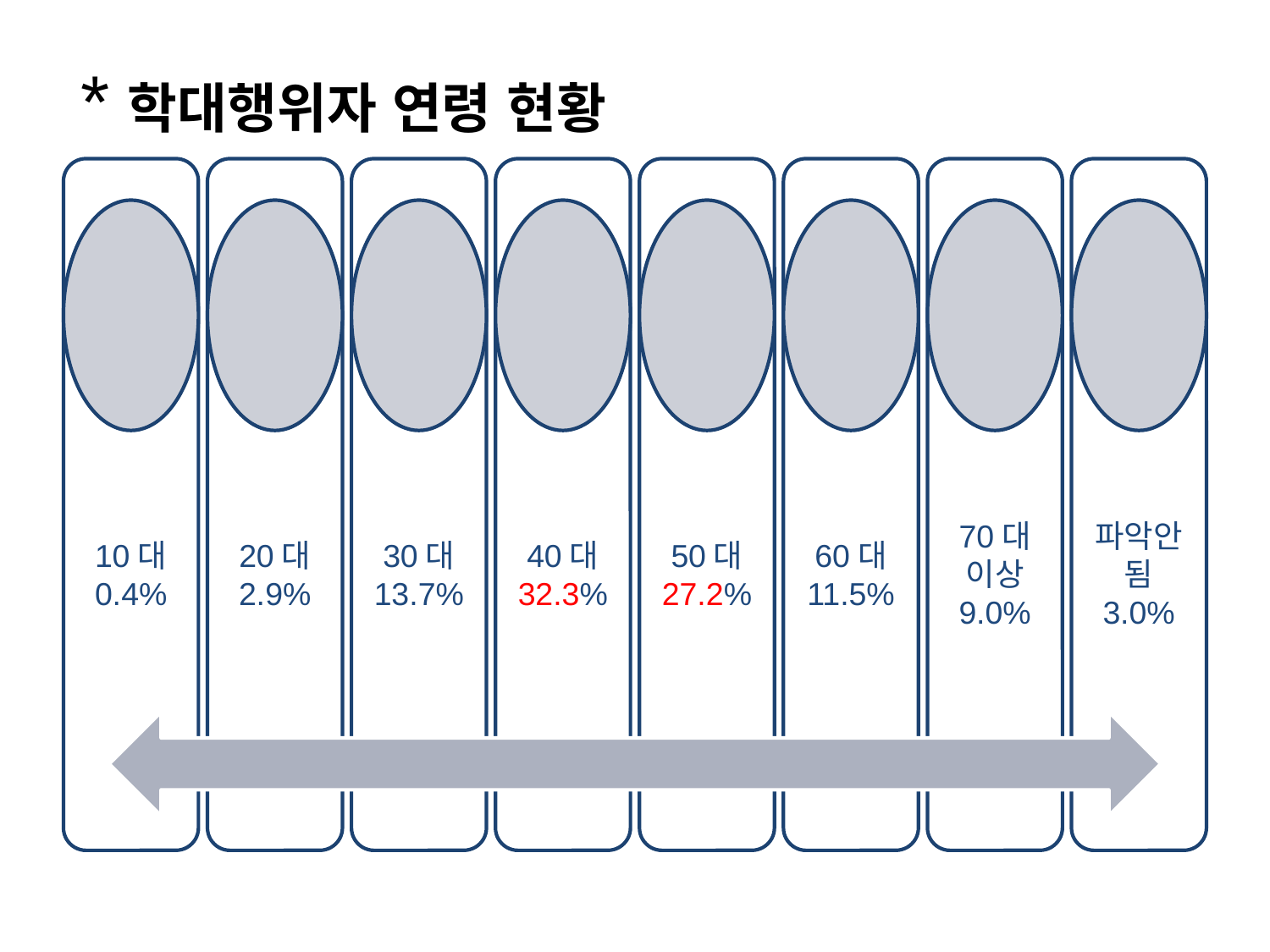

# *학대행위자 연령 현황
10대 0.4%
20대 2.9%
30대 13.7%
40대 32.3%
50대 27.2%
60대 11.5%
70대 이상 9.0%
파악안됨 3.0%